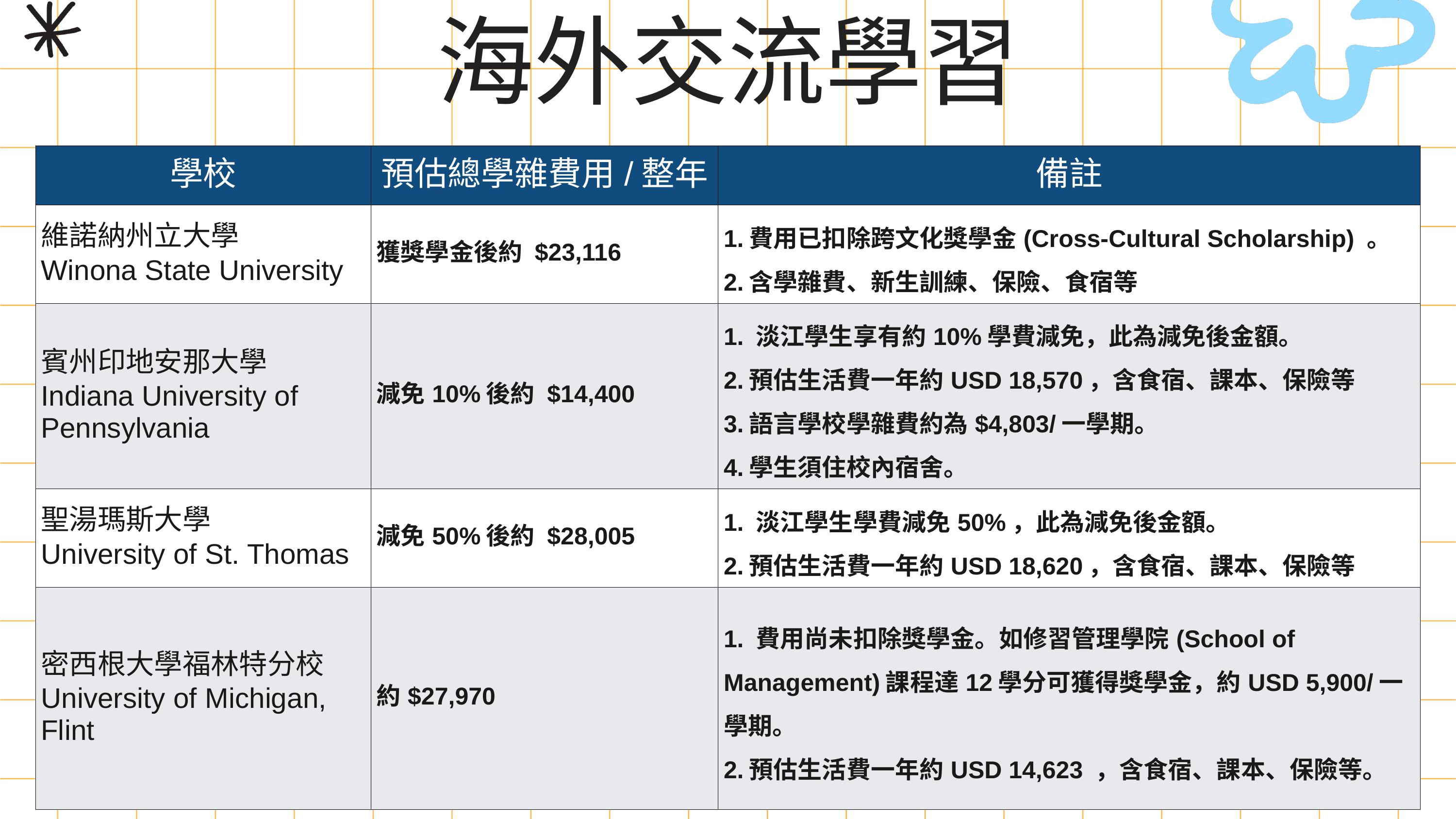

海外交流學習
| 學校 | 預估總學雜費用/整年 | 備註 |
| --- | --- | --- |
| 維諾納州立大學 Winona State University | 獲獎學金後約 $23,116 | 1.費用已扣除跨文化獎學金(Cross-Cultural Scholarship) 。 2.含學雜費、新生訓練、保險、食宿等 |
| 賓州印地安那大學 Indiana University of Pennsylvania | 減免10%後約 $14,400 | 1. 淡江學生享有約10%學費減免，此為減免後金額。 2.預估生活費一年約USD 18,570，含食宿、課本、保險等 3.語言學校學雜費約為$4,803/一學期。 4.學生須住校內宿舍。 |
| 聖湯瑪斯大學 University of St. Thomas | 減免50%後約 $28,005 | 1. 淡江學生學費減免50%，此為減免後金額。 2.預估生活費一年約USD 18,620，含食宿、課本、保險等 |
| 密西根大學福林特分校 University of Michigan, Flint | 約$27,970 | 1. 費用尚未扣除獎學金。如修習管理學院(School of Management)課程達12學分可獲得獎學金，約USD 5,900/一學期。 2.預估生活費一年約USD 14,623 ，含食宿、課本、保險等。 |